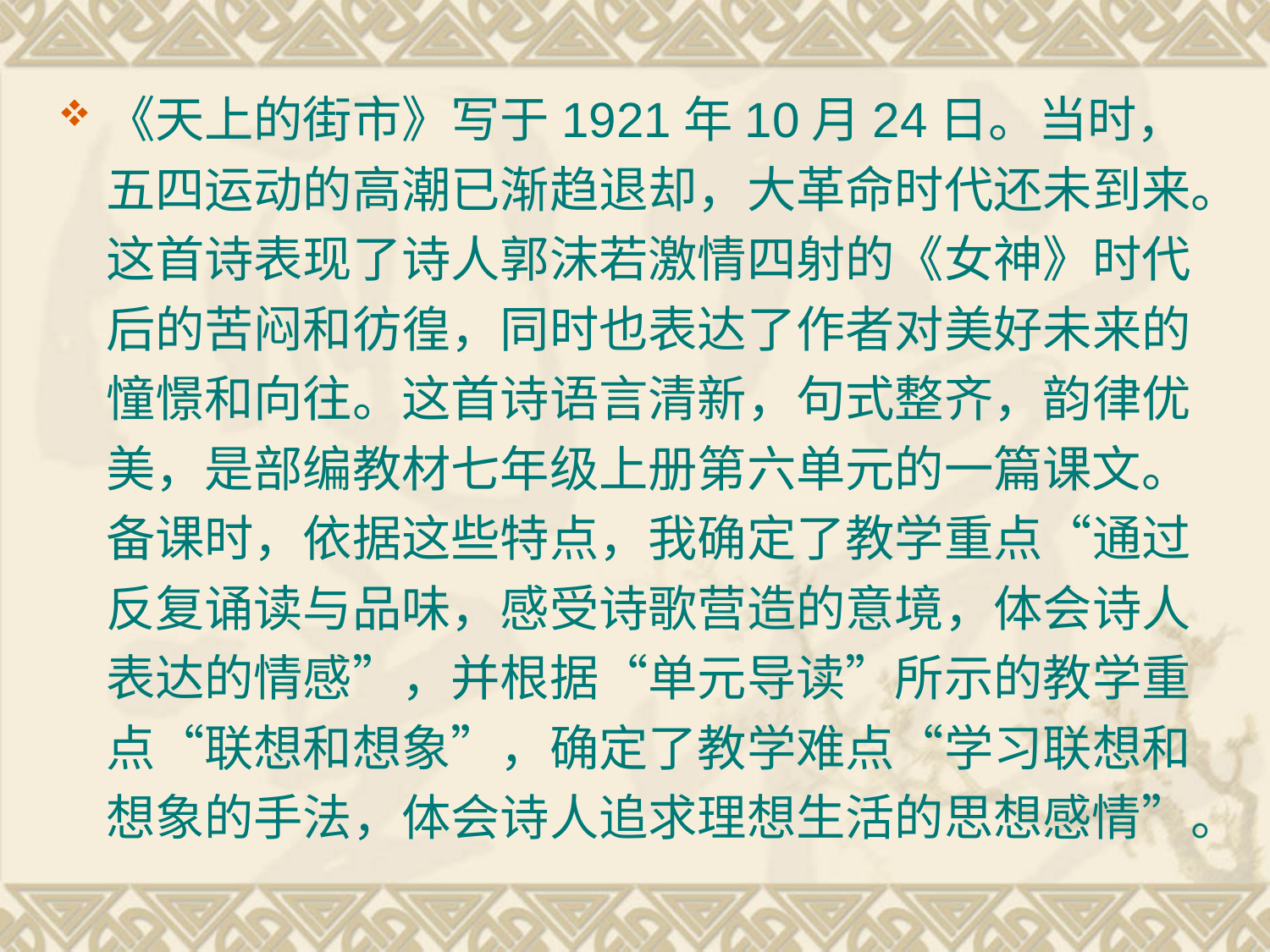

《天上的街市》写于1921年10月24日。当时，五四运动的高潮已渐趋退却，大革命时代还未到来。这首诗表现了诗人郭沫若激情四射的《女神》时代后的苦闷和彷徨，同时也表达了作者对美好未来的憧憬和向往。这首诗语言清新，句式整齐，韵律优美，是部编教材七年级上册第六单元的一篇课文。备课时，依据这些特点，我确定了教学重点“通过反复诵读与品味，感受诗歌营造的意境，体会诗人表达的情感”，并根据“单元导读”所示的教学重点“联想和想象”，确定了教学难点“学习联想和想象的手法，体会诗人追求理想生活的思想感情”。